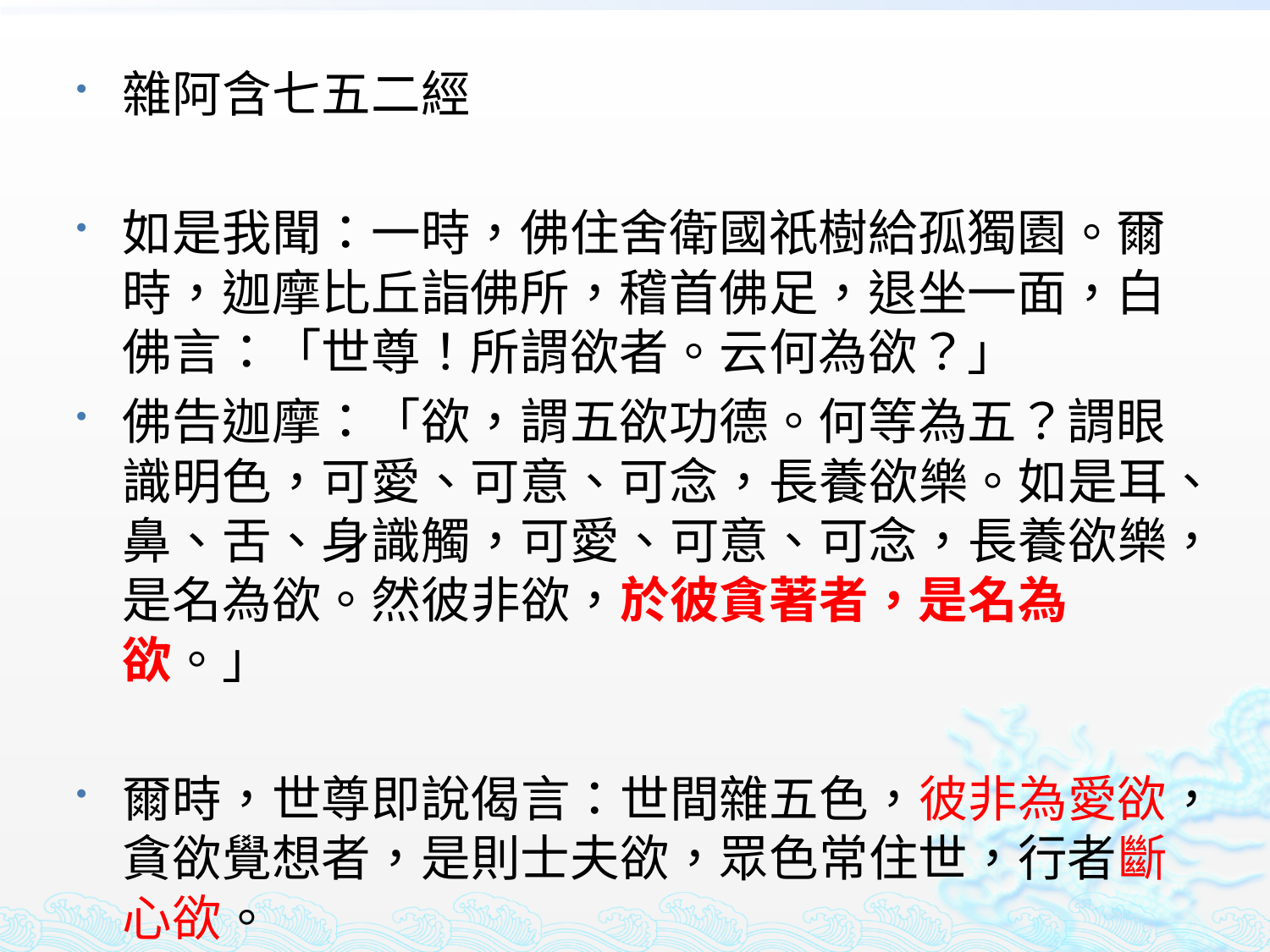

雜阿含七五二經

如是我聞：一時，佛住舍衛國祇樹給孤獨園。爾時，迦摩比丘詣佛所，稽首佛足，退坐一面，白佛言：「世尊！所謂欲者。云何為欲？」
佛告迦摩：「欲，謂五欲功德。何等為五？謂眼識明色，可愛、可意、可念，長養欲樂。如是耳、鼻、舌、身識觸，可愛、可意、可念，長養欲樂，是名為欲。然彼非欲，於彼貪著者，是名為欲。」

爾時，世尊即說偈言：世間雜五色，彼非為愛欲，貪欲覺想者，是則士夫欲，眾色常住世，行者斷心欲。